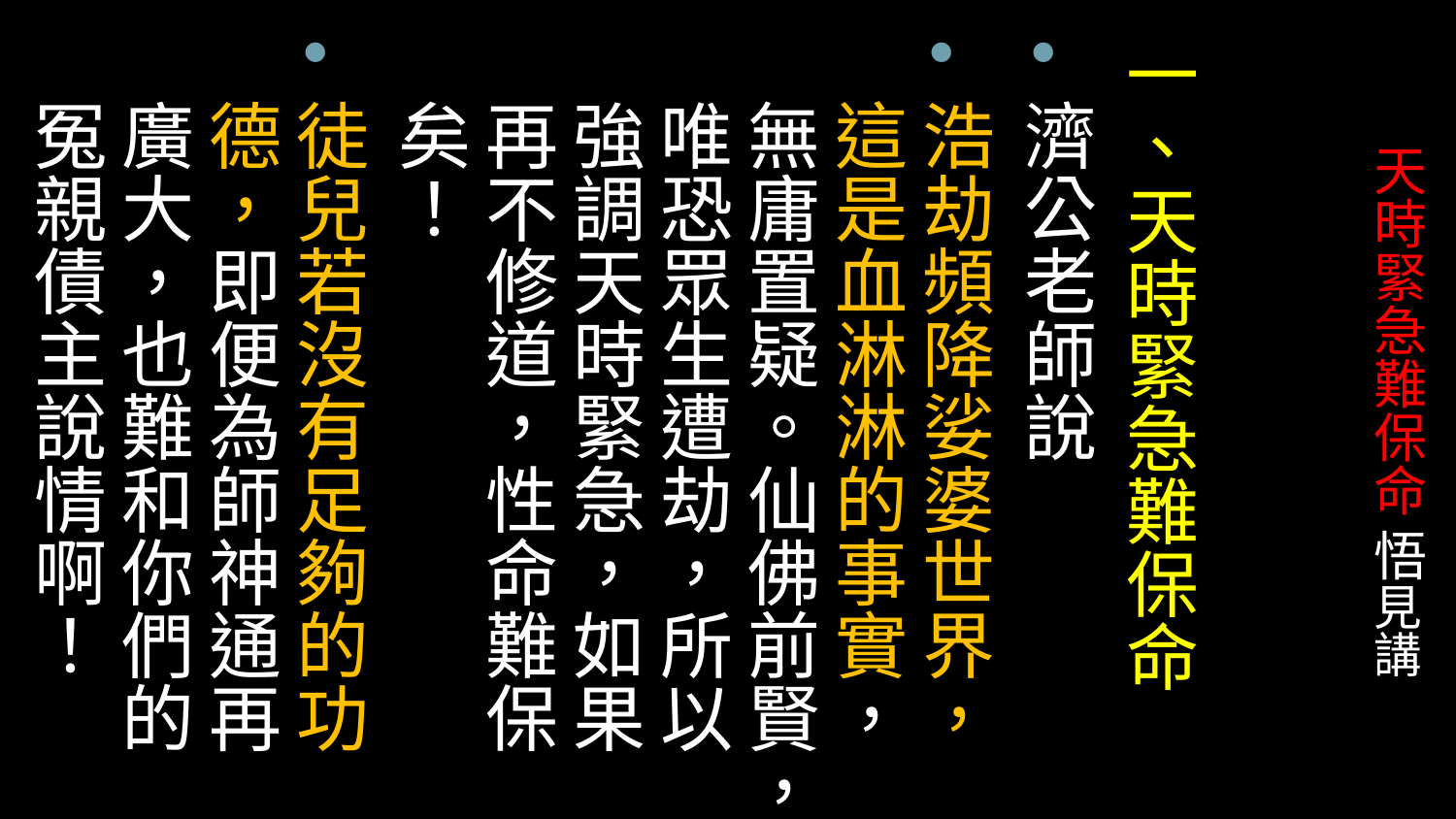

一、天時緊急難保命
濟公老師說
浩劫頻降娑婆世界，這是血淋淋的事實，無庸置疑。仙佛前賢，唯恐眾生遭劫，所以強調天時緊急，如果再不修道，性命難保矣！
徒兒若沒有足夠的功德，即便為師神通再廣大，也難和你們的冤親債主說情啊！
# 天時緊急難保命 悟見講